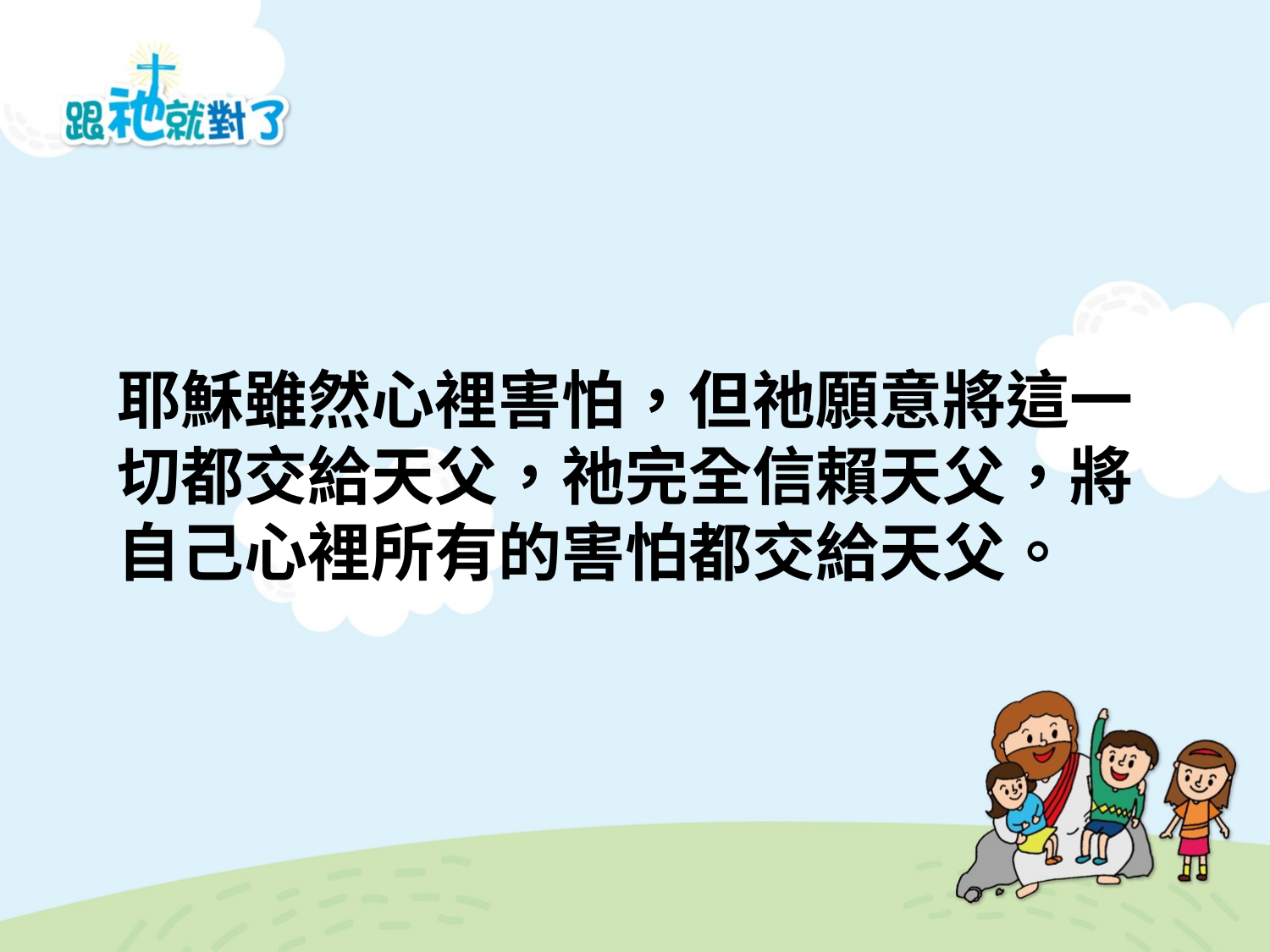

耶穌雖然心裡害怕，但祂願意將這一切都交給天父，祂完全信賴天父，將自己心裡所有的害怕都交給天父。